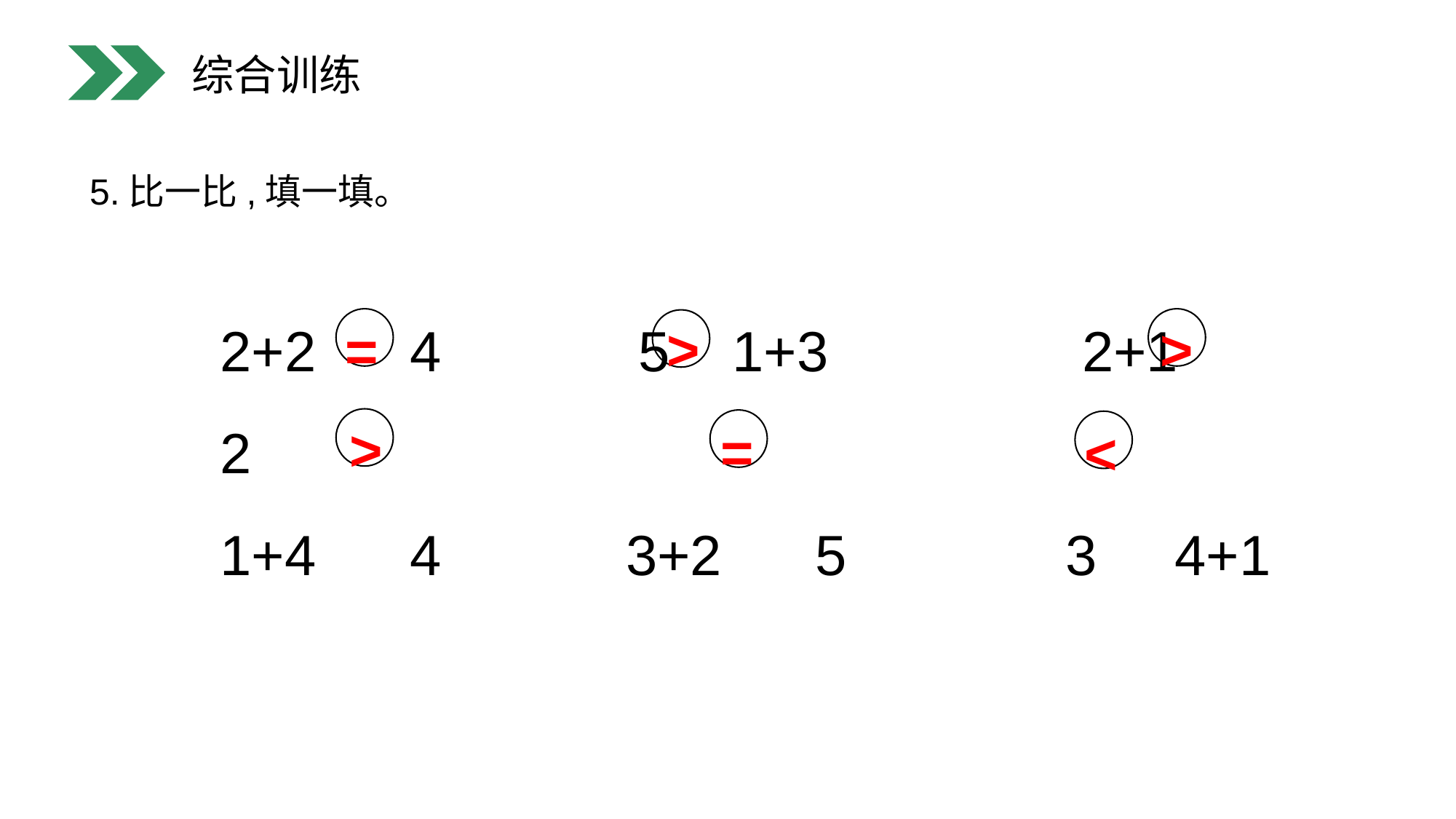

综合训练
5.比一比,填一填。
>
>
2+2      4　　　5    1+3　　　　2+1      2
1+4      4	     3+2      5              3     4+1
=

>
=
<